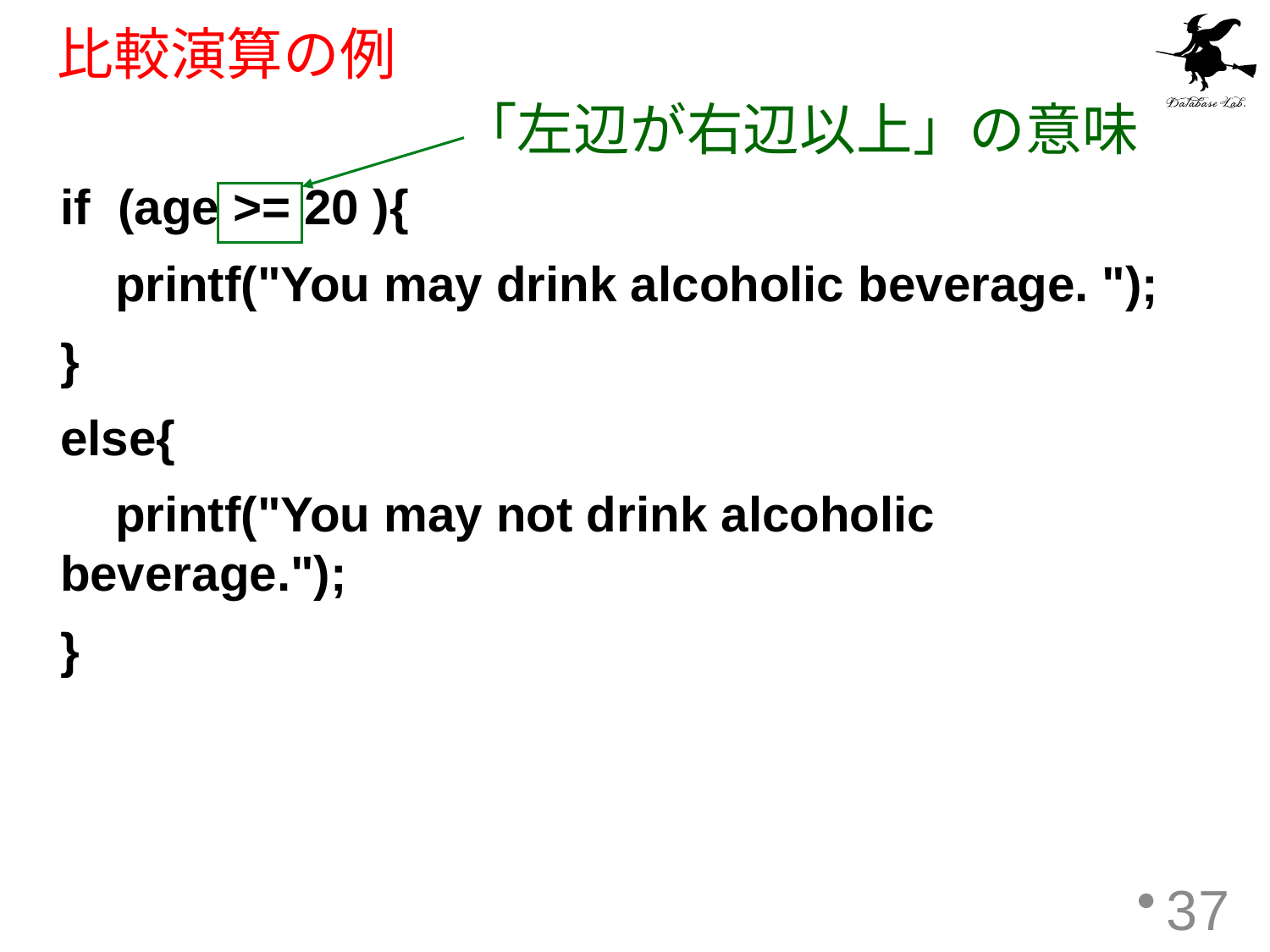

# 比較演算の例
「左辺が右辺以上」の意味

if  (age >= 20 ){
    printf("You may drink alcoholic beverage. ");
}
else{
    printf("You may not drink alcoholic beverage.");
}

37